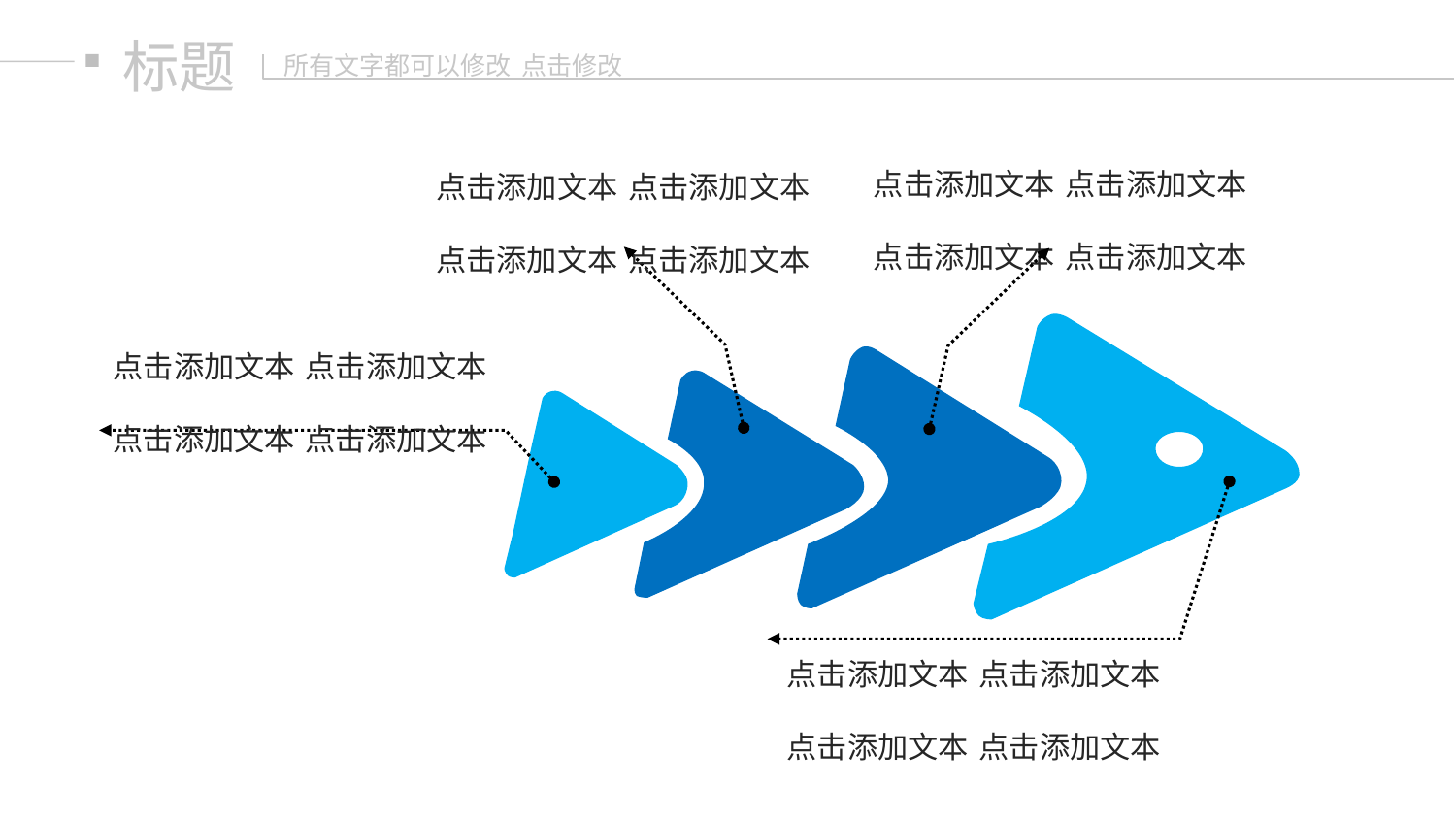

标题
所有文字都可以修改  点击修改

点击添加文本
点击添加文本
点击添加文本
点击添加文本

点击添加文本
点击添加文本
点击添加文本
点击添加文本

点击添加文本
点击添加文本
点击添加文本
点击添加文本

点击添加文本
点击添加文本
点击添加文本
点击添加文本